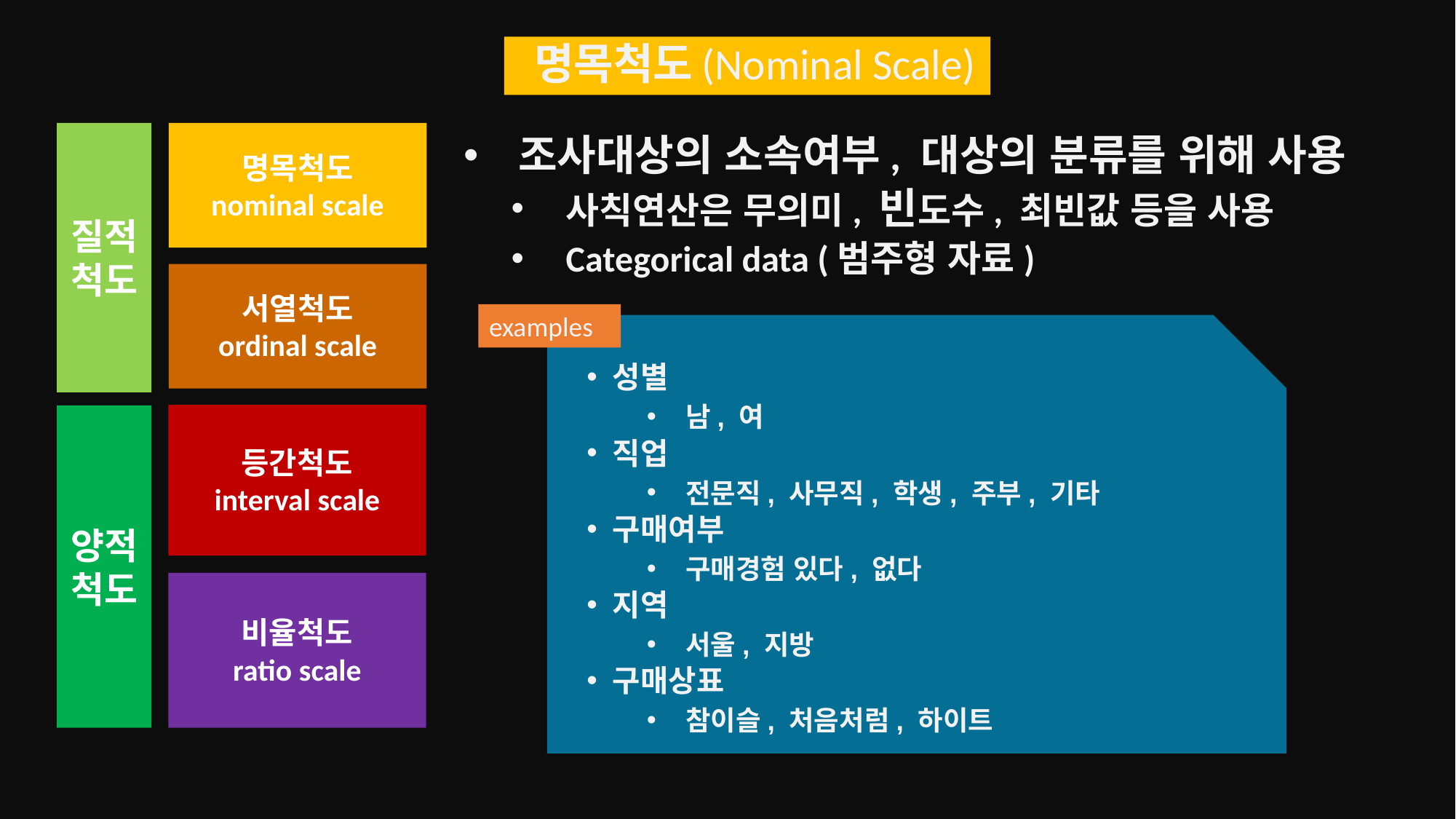

# 명목척도(Nominal Scale)
질적척도
명목척도
nominal scale
조사대상의 소속여부, 대상의 분류를 위해 사용
사칙연산은 무의미, 빈도수, 최빈값 등을 사용
Categorical data (범주형 자료)
서열척도
ordinal scale
examples
성별
남, 여
직업
전문직, 사무직, 학생, 주부, 기타
구매여부
구매경험 있다, 없다
지역
서울, 지방
구매상표
참이슬, 처음처럼, 하이트
등간척도
interval scale
양적척도
비율척도
ratio scale